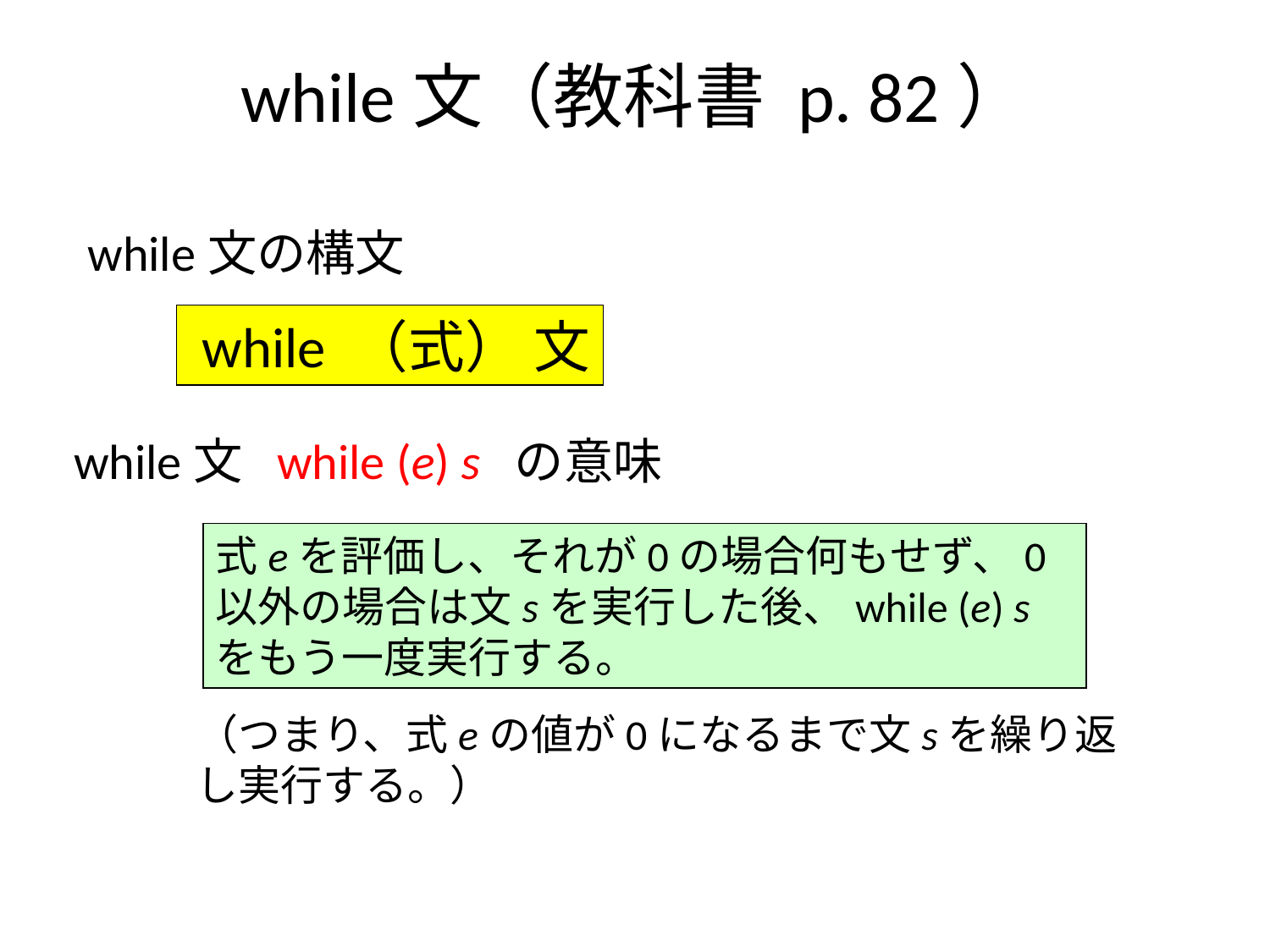

# while文（教科書 p. 82）
 while文の構文
 while （式） 文
 while文  while (e) s  の意味
式eを評価し、それが0の場合何もせず、0以外の場合は文sを実行した後、while (e) sをもう一度実行する。
（つまり、式eの値が0になるまで文sを繰り返し実行する。）